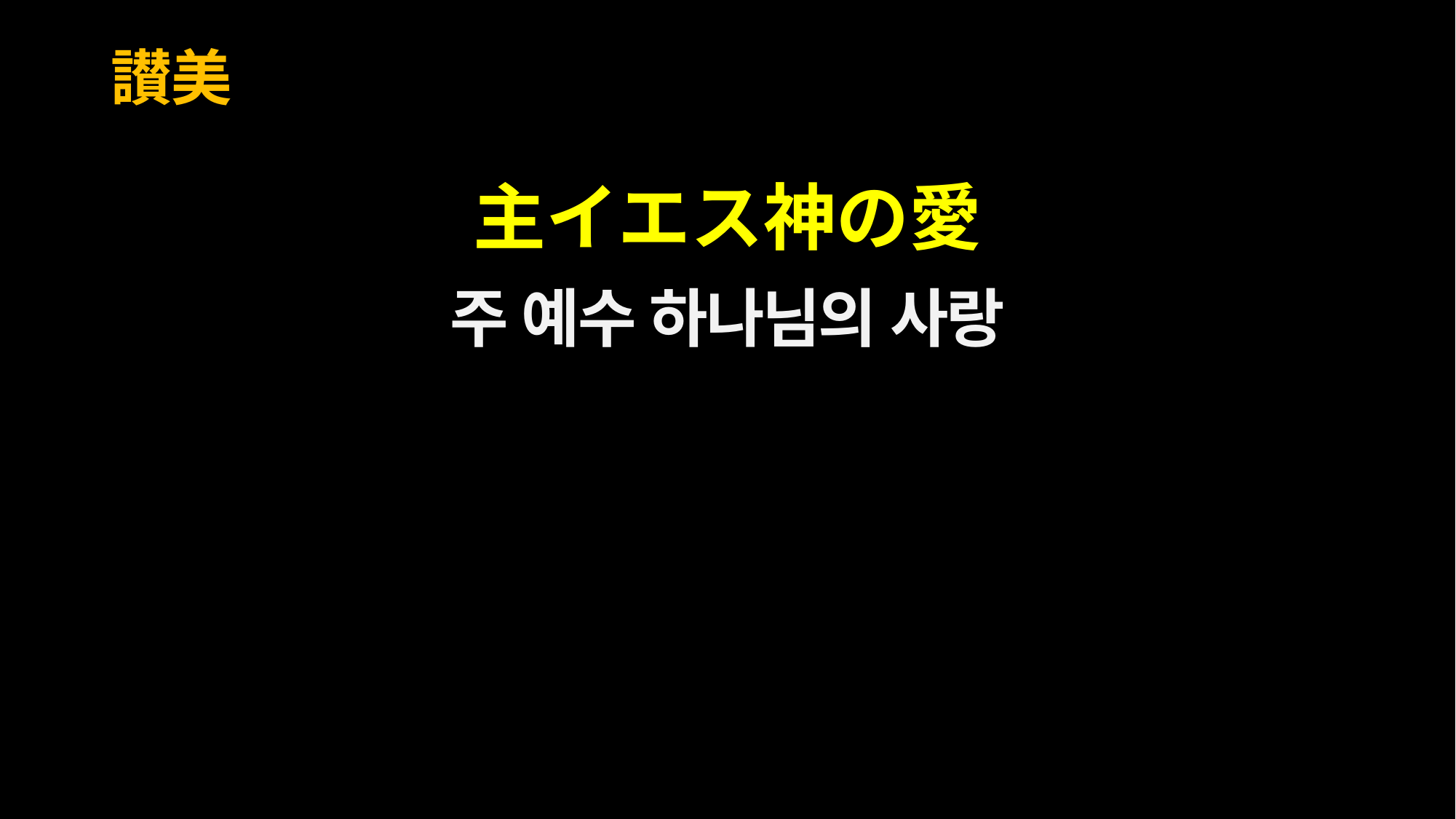

讃美
                     しゅ     へい わ
主イエス神の愛
주 예수 하나님의 사랑